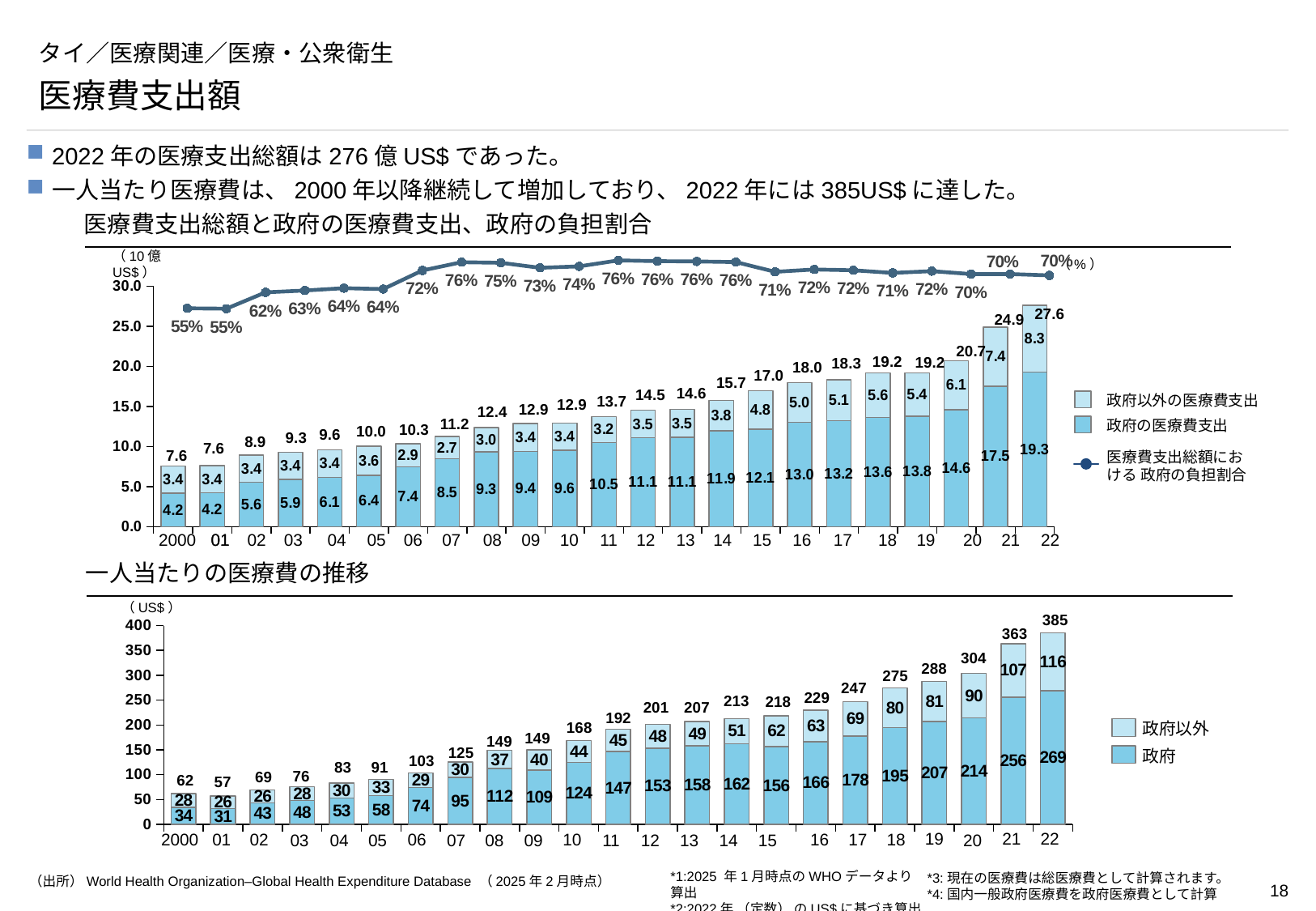

# タイ／医療関連／医療・公衆衛生
医療費支出額
2022年の医療支出総額は276億US$であった。
一人当たり医療費は、2000年以降継続して増加しており、2022年には385US$に達した。
医療費支出総額と政府の医療費支出、政府の負担割合

### Chart

| Category |  |
|---|---|
（%）
（10億US$）

### Chart

| Category |  |  |
|---|---|---|
27.6
24.9
20.7
19.2
19.2
18.3
18.0
17.0
15.7
14.6
14.5
13.7
政府以外の医療費支出

12.9
12.9
12.4
11.2
政府の医療費支出

10.3
10.0
9.6
9.3
8.9
7.6
7.6
医療費支出総額における 政府の負担割合

2000
01
01
02
03
04
05
06
07
08
09
10
11
12
13
14
15
16
17
18
19
20
21
22
一人当たりの医療費の推移
（US$）
385

### Chart

| Category |  |  |
|---|---|---|
363
304
288
275
247
229
213
218
201
207
192
168
政府以外

149
149
125
政府

103
83
91
76
69
62
57
19
21
22
2000
01
02
06
10
16
17
18
03
04
05
07
08
09
11
12
13
14
15
20
*1:2025 年1月時点のWHOデータより算出
*2:2022年 （定数） のUS$に基づき算出
*3:現在の医療費は総医療費として計算されます。
*4:国内一般政府医療費を政府医療費として計算
（出所）World Health Organization–Global Health Expenditure Database （2025年2月時点）